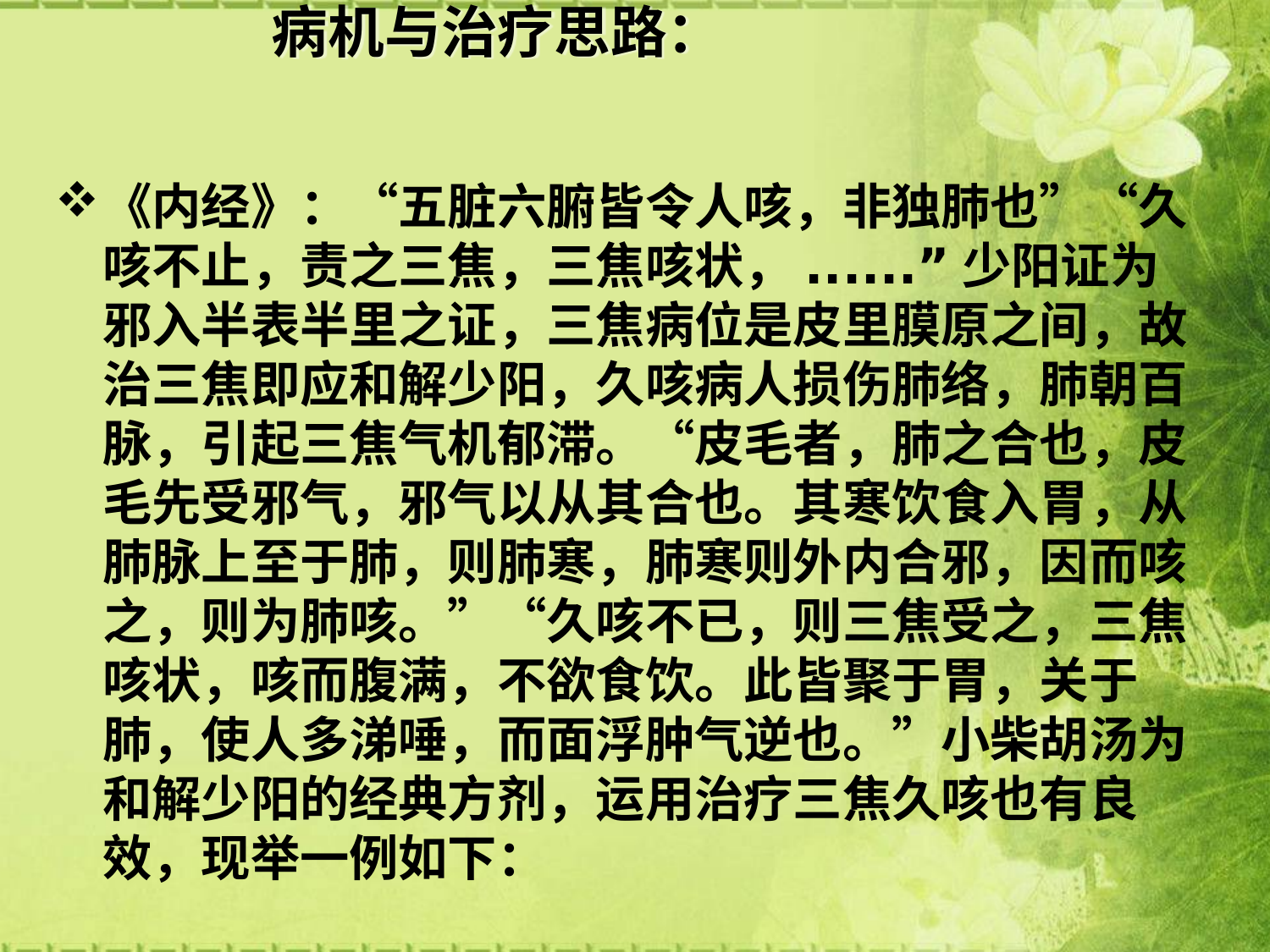

# 病机与治疗思路：
《内经》：“五脏六腑皆令人咳，非独肺也”“久咳不止，责之三焦，三焦咳状，......”少阳证为邪入半表半里之证，三焦病位是皮里膜原之间，故治三焦即应和解少阳，久咳病人损伤肺络，肺朝百脉，引起三焦气机郁滞。“皮毛者，肺之合也，皮毛先受邪气，邪气以从其合也。其寒饮食入胃，从肺脉上至于肺，则肺寒，肺寒则外内合邪，因而咳之，则为肺咳。”“久咳不已，则三焦受之，三焦咳状，咳而腹满，不欲食饮。此皆聚于胃，关于肺，使人多涕唾，而面浮肿气逆也。”小柴胡汤为和解少阳的经典方剂，运用治疗三焦久咳也有良效，现举一例如下：